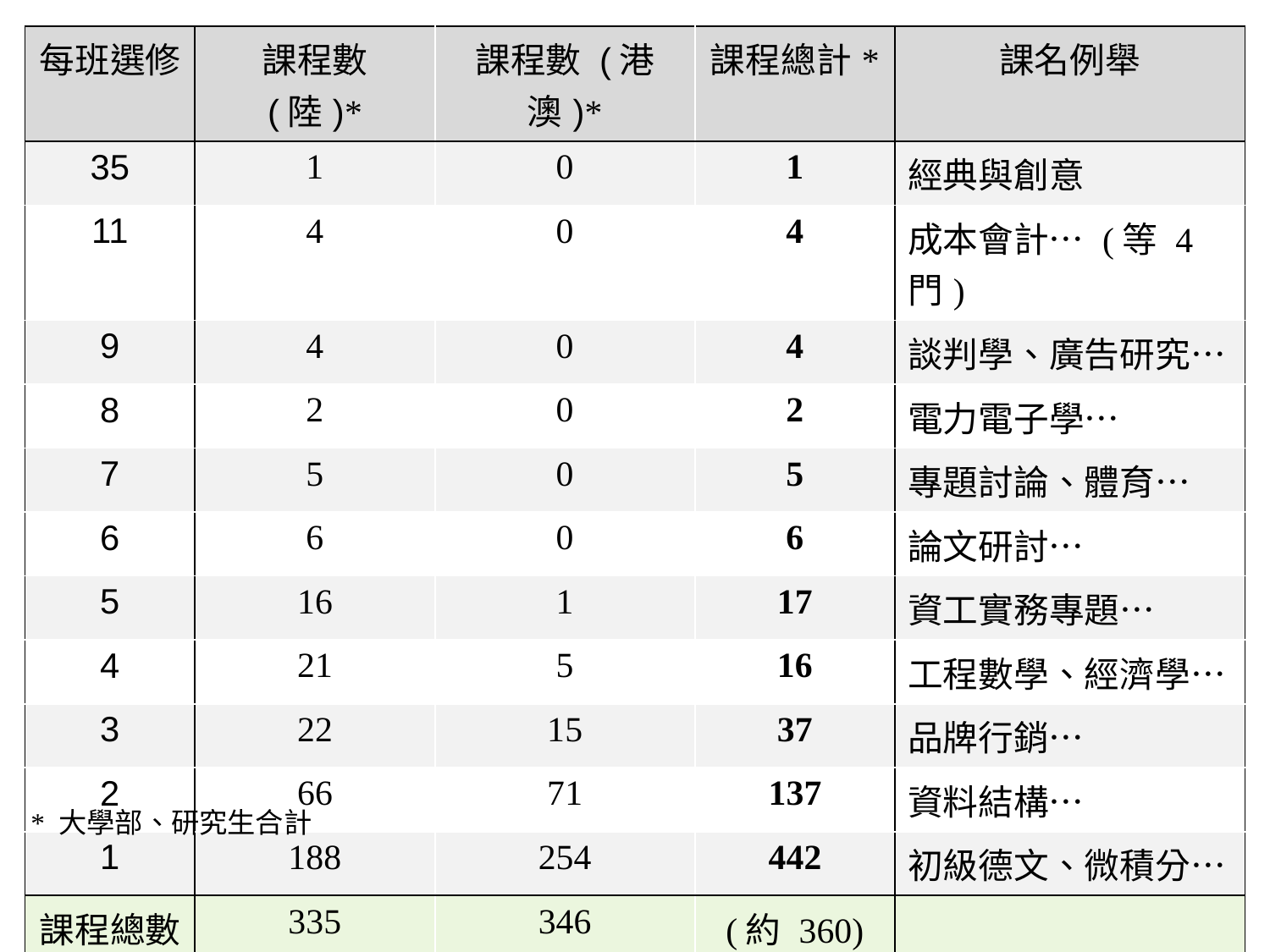

| 每班選修 | 課程數 (陸)\* | 課程數 (港澳)\* | 課程總計\* | 課名例舉 |
| --- | --- | --- | --- | --- |
| 35 | 1 | 0 | 1 | 經典與創意 |
| 11 | 4 | 0 | 4 | 成本會計… (等 4 門) |
| 9 | 4 | 0 | 4 | 談判學、廣告研究… |
| 8 | 2 | 0 | 2 | 電力電子學… |
| 7 | 5 | 0 | 5 | 專題討論、體育… |
| 6 | 6 | 0 | 6 | 論文研討… |
| 5 | 16 | 1 | 17 | 資工實務專題… |
| 4 | 21 | 5 | 16 | 工程數學、經濟學… |
| 3 | 22 | 15 | 37 | 品牌行銷… |
| 2 | 66 | 71 | 137 | 資料結構… |
| 1 | 188 | 254 | 442 | 初級德文、微積分… |
| 課程總數 | 335 | 346 | (約 360) |  |
| 人次總計 | 752 | 466 | 1,218 |  |
* 大學部、研究生合計